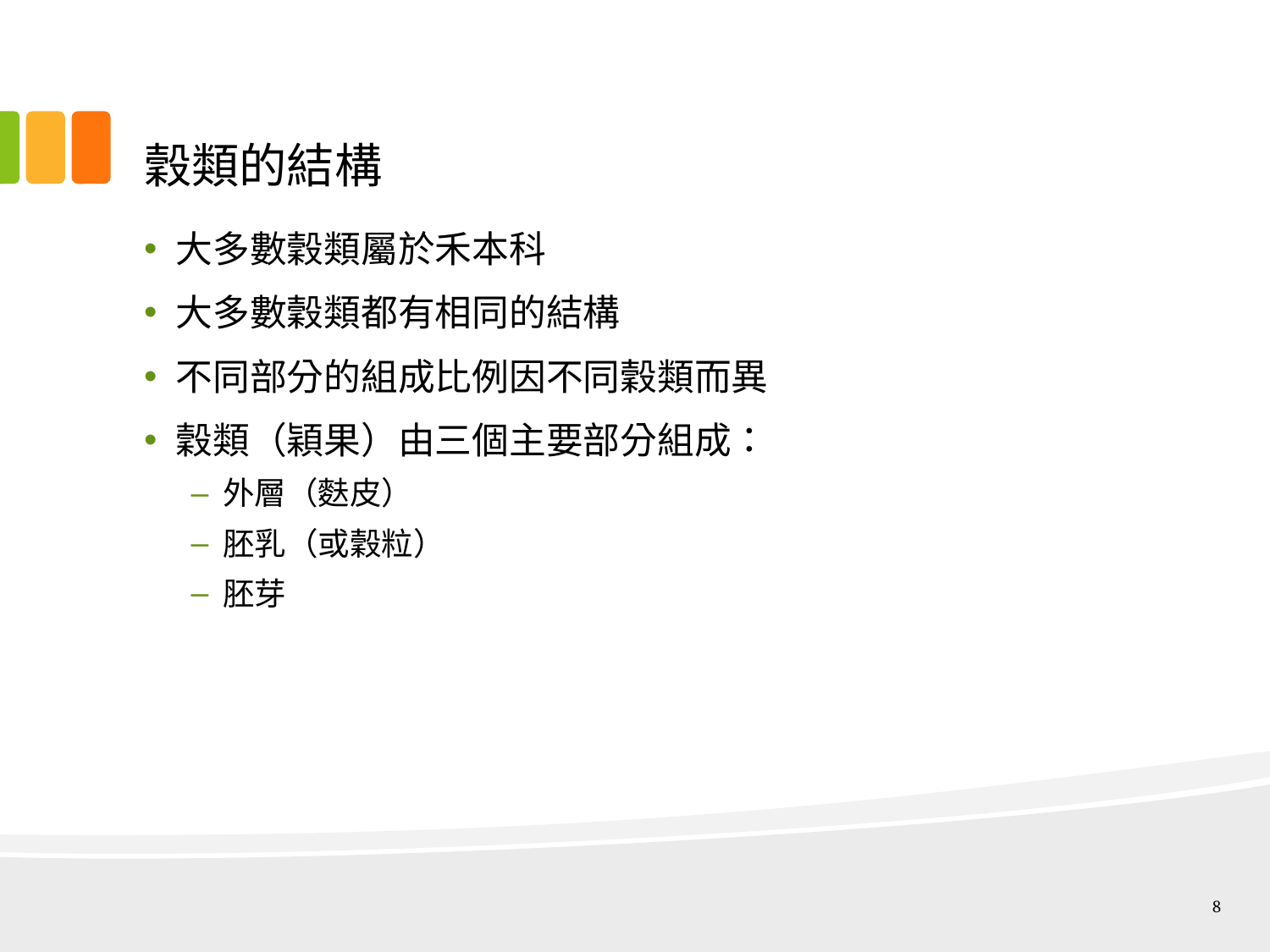

# 穀類的結構
大多數穀類屬於禾本科
大多數穀類都有相同的結構
不同部分的組成比例因不同穀類而異
穀類（穎果）由三個主要部分組成：
外層（麩皮）
胚乳（或穀粒）
胚芽
8